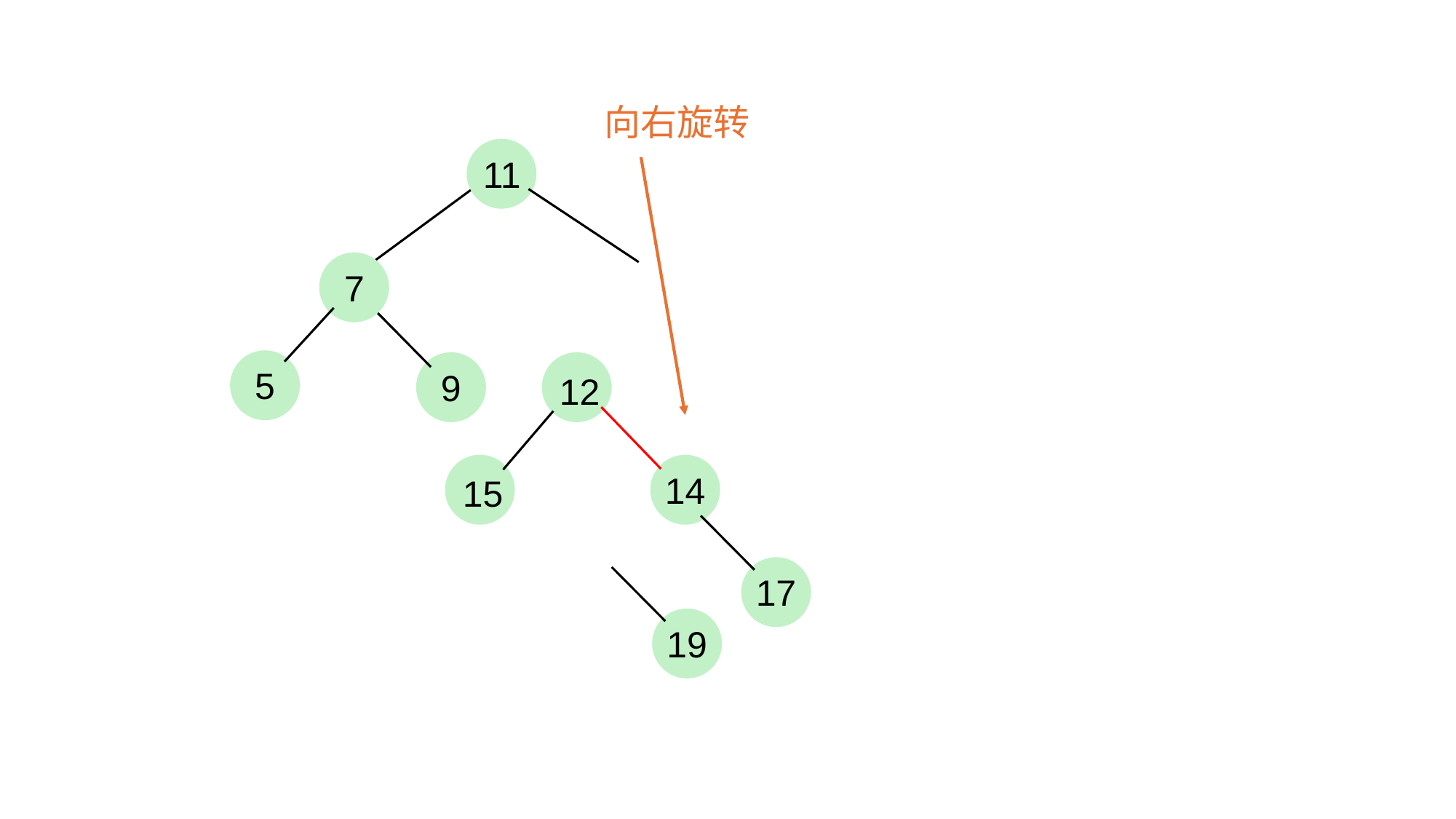

向右旋转

11

7

5
9
12

14
15

17

19